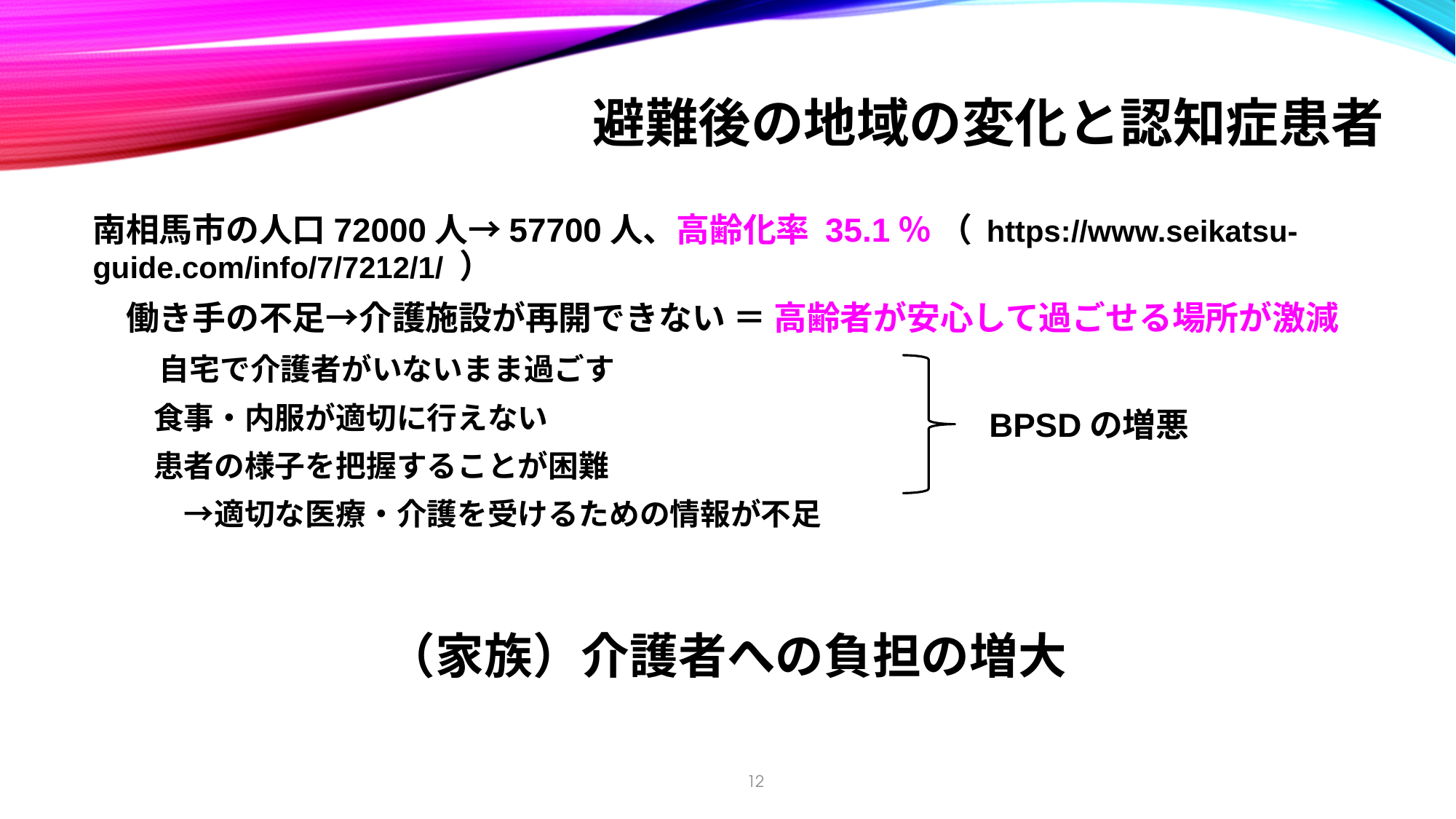

# 避難後の地域の変化と認知症患者
南相馬市の人口72000人→57700人、高齢化率 35.1％ （ https://www.seikatsu-guide.com/info/7/7212/1/ ）
　働き手の不足→介護施設が再開できない ＝ 高齢者が安心して過ごせる場所が激減
　　自宅で介護者がいないまま過ごす
　　食事・内服が適切に行えない
　　患者の様子を把握することが困難
　　　→適切な医療・介護を受けるための情報が不足

BPSDの増悪

（家族）介護者への負担の増大
12